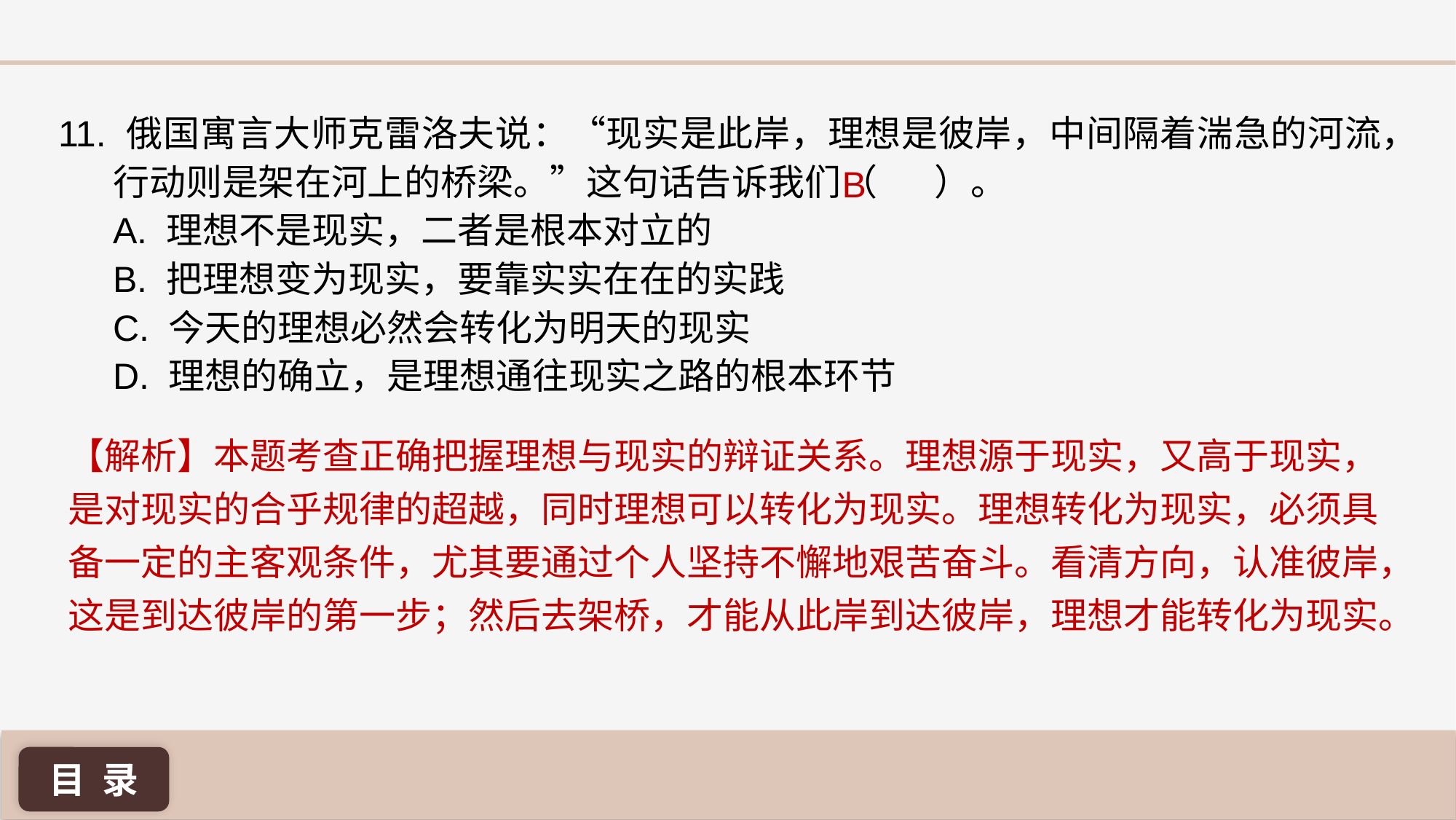

11. 俄国寓言大师克雷洛夫说：“现实是此岸，理想是彼岸，中间隔着湍急的河流，行动则是架在河上的桥梁。”这句话告诉我们（       ）。
A. 理想不是现实，二者是根本对立的
B. 把理想变为现实，要靠实实在在的实践
C. 今天的理想必然会转化为明天的现实
D. 理想的确立，是理想通往现实之路的根本环节
B
【解析】本题考查正确把握理想与现实的辩证关系。理想源于现实，又高于现实，是对现实的合乎规律的超越，同时理想可以转化为现实。理想转化为现实，必须具备一定的主客观条件，尤其要通过个人坚持不懈地艰苦奋斗。看清方向，认准彼岸，这是到达彼岸的第一步；然后去架桥，才能从此岸到达彼岸，理想才能转化为现实。